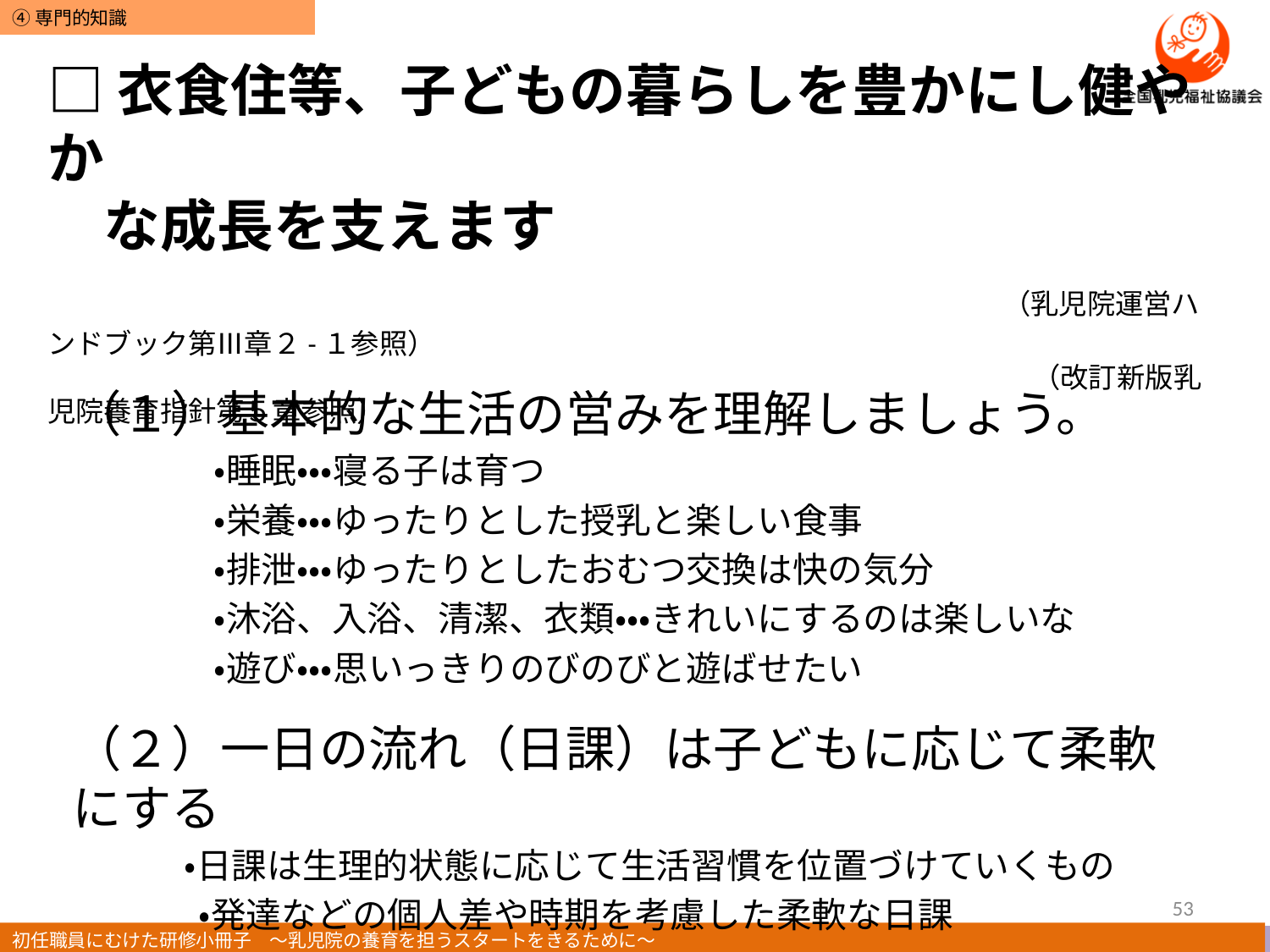

# □衣食住等、子どもの暮らしを豊かにし健やか 　な成長を支えます 　　　　　　　　　　　　　　　　（乳児院運営ハンドブック第Ⅲ章２-１参照） 　　　　　　　　　　　　　　　　　　　　　　　　　　　　　　　　　　　（改訂新版乳児院養育指針第５章参照）
（１）基本的な生活の営みを理解しましょう。
　　　　・睡眠・・・寝る子は育つ
　　　　・栄養・・・ゆったりとした授乳と楽しい食事
　　　　・排泄・・・ゆったりとしたおむつ交換は快の気分
　　　　・沐浴、入浴、清潔、衣類・・・きれいにするのは楽しいな
　　　　・遊び・・・思いっきりのびのびと遊ばせたい

（２）一日の流れ（日課）は子どもに応じて柔軟にする
　　・日課は生理的状態に応じて生活習慣を位置づけていくもの
　　・発達などの個人差や時期を考慮した柔軟な日課
53